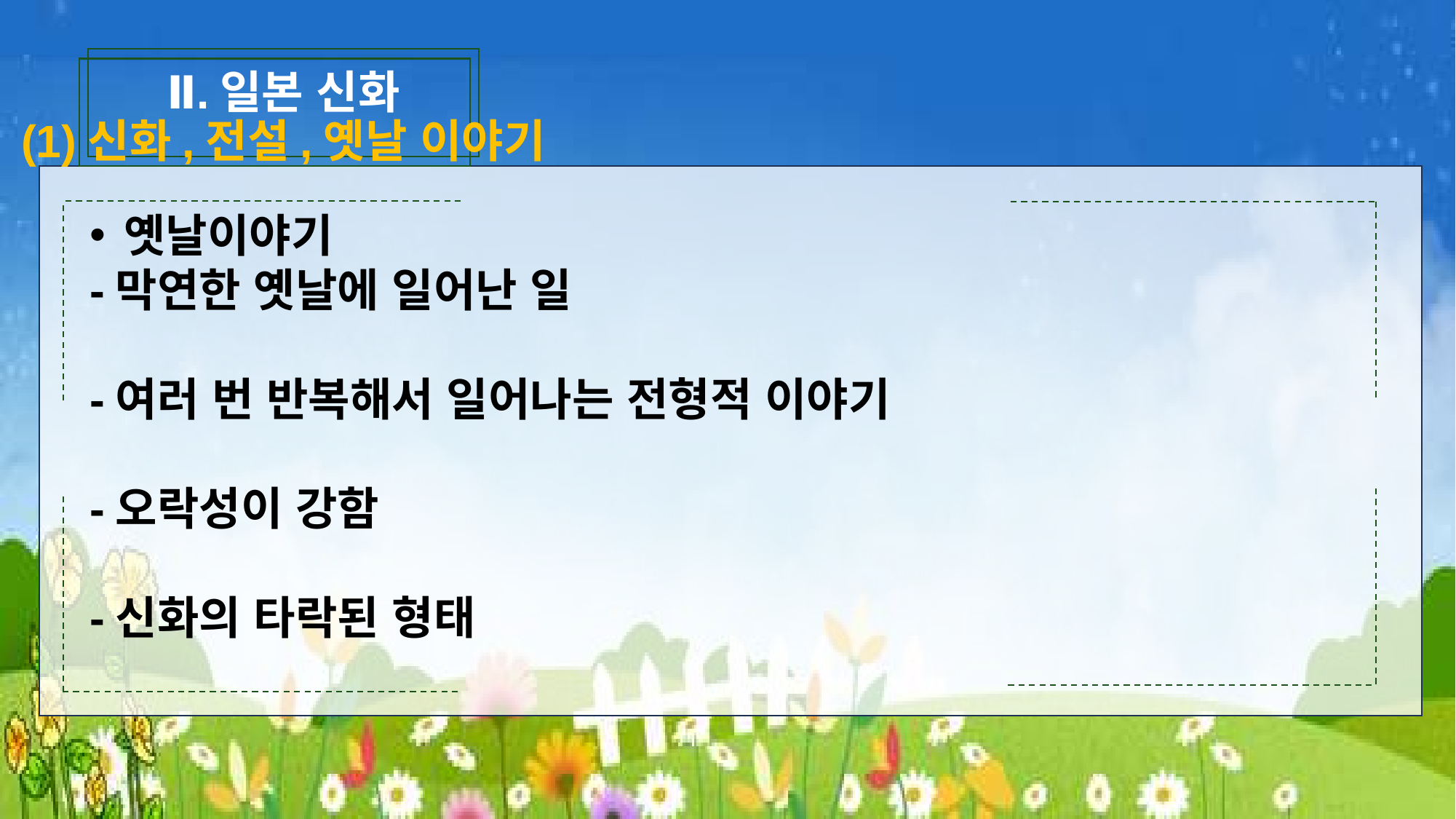

Ⅱ.일본 신화
(1)신화,전설,옛날 이야기

옛날이야기
-막연한 옛날에 일어난 일

-여러 번 반복해서 일어나는 전형적 이야기

-오락성이 강함

-신화의 타락된 형태